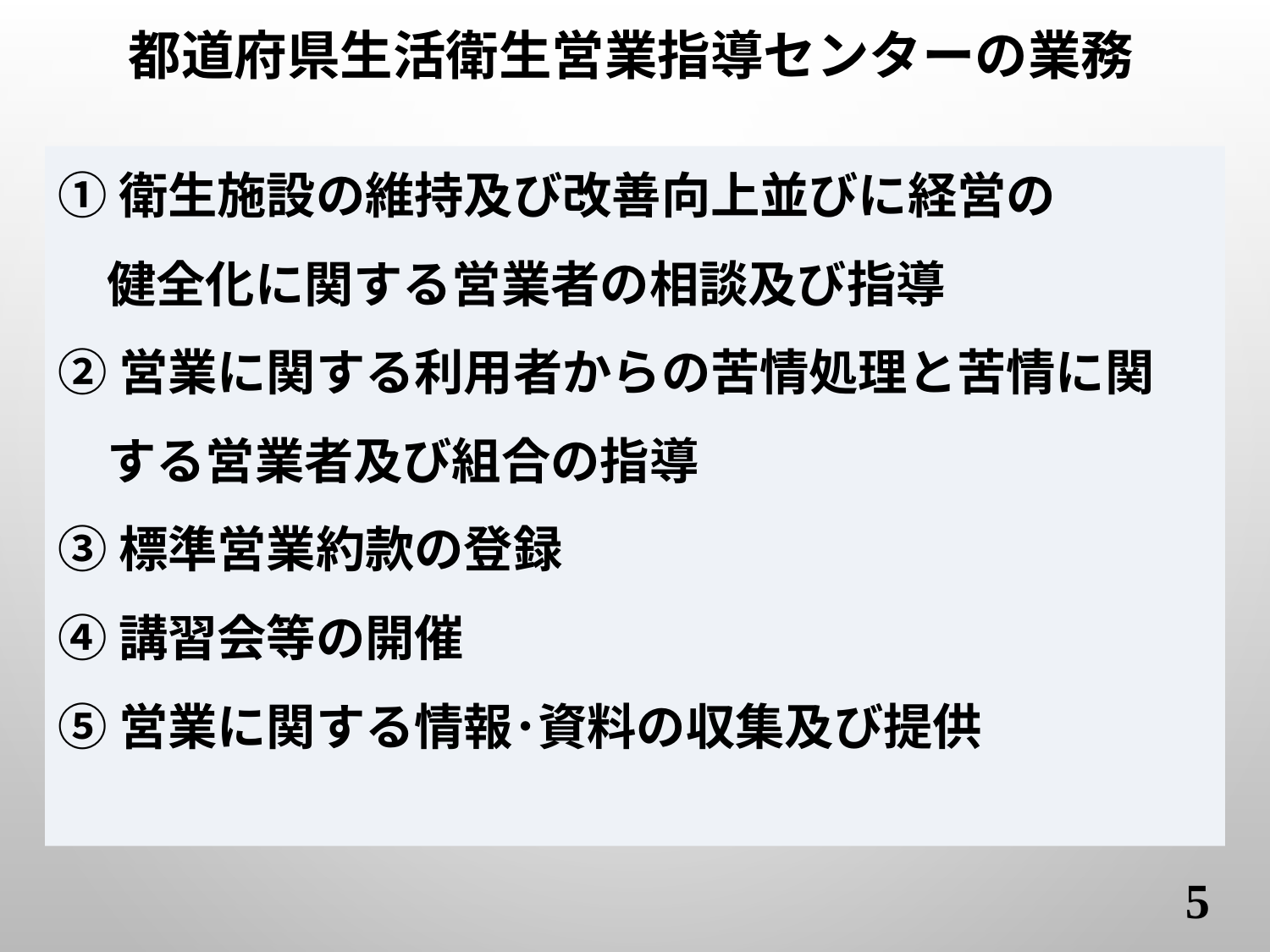

都道府県生活衛生営業指導センターの業務
①衛生施設の維持及び改善向上並びに経営の
　健全化に関する営業者の相談及び指導
②営業に関する利用者からの苦情処理と苦情に関
　する営業者及び組合の指導
③標準営業約款の登録
④講習会等の開催
⑤営業に関する情報･資料の収集及び提供
5